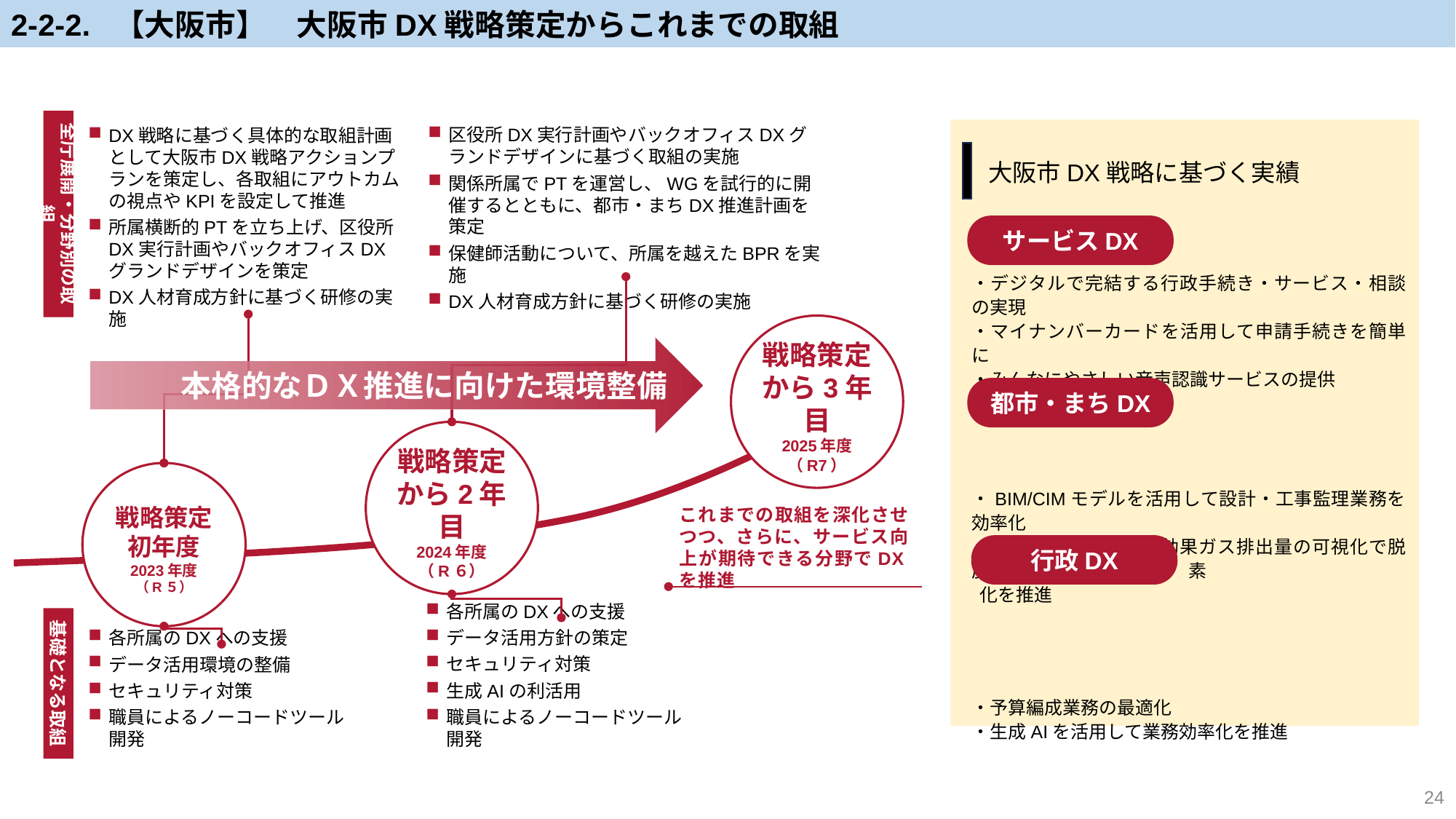

2-2-2.  【大阪市】　大阪市DX戦略策定からこれまでの取組
全庁展開・分野別の取組

区役所DX実行計画やバックオフィスDXグランドデザインに基づく取組の実施
関係所属でPTを運営し、WGを試行的に開催するとともに、都市・まちDX推進計画を策定
保健師活動について、所属を越えたBPRを実施
DX人材育成方針に基づく研修の実施
DX戦略に基づく具体的な取組計画として大阪市DX戦略アクションプランを策定し、各取組にアウトカムの視点やKPIを設定して推進
所属横断的PTを立ち上げ、区役所DX実行計画やバックオフィスDXグランドデザインを策定
DX人材育成方針に基づく研修の実施
大阪市DX戦略に基づく実績

・デジタルで完結する行政手続き・サービス・相談の実現
・マイナンバーカードを活用して申請手続きを簡単に
・みんなにやさしい音声認識サービスの提供

・BIM/CIMモデルを活用して設計・工事監理業務を効率化
・事業活動に伴う温室効果ガス排出量の可視化で脱炭素
  化を推進

・予算編成業務の最適化
・生成AIを活用して業務効率化を推進

サービスDX
戦略策定
から3年目
2025年度
（R7）
　　　本格的なＤＸ推進に向けた環境整備
都市・まちDX

戦略策定
から2年目
2024年度
（R６）
戦略策定
初年度
2023年度
（R５）
これまでの取組を深化させつつ、さらに、サービス向上が期待できる分野でDXを推進
行政DX
基礎となる取組
各所属のDXへの支援
データ活用方針の策定
セキュリティ対策
生成AIの利活用
職員によるノーコードツール開発
各所属のDXへの支援
データ活用環境の整備
セキュリティ対策
職員によるノーコードツール開発
24